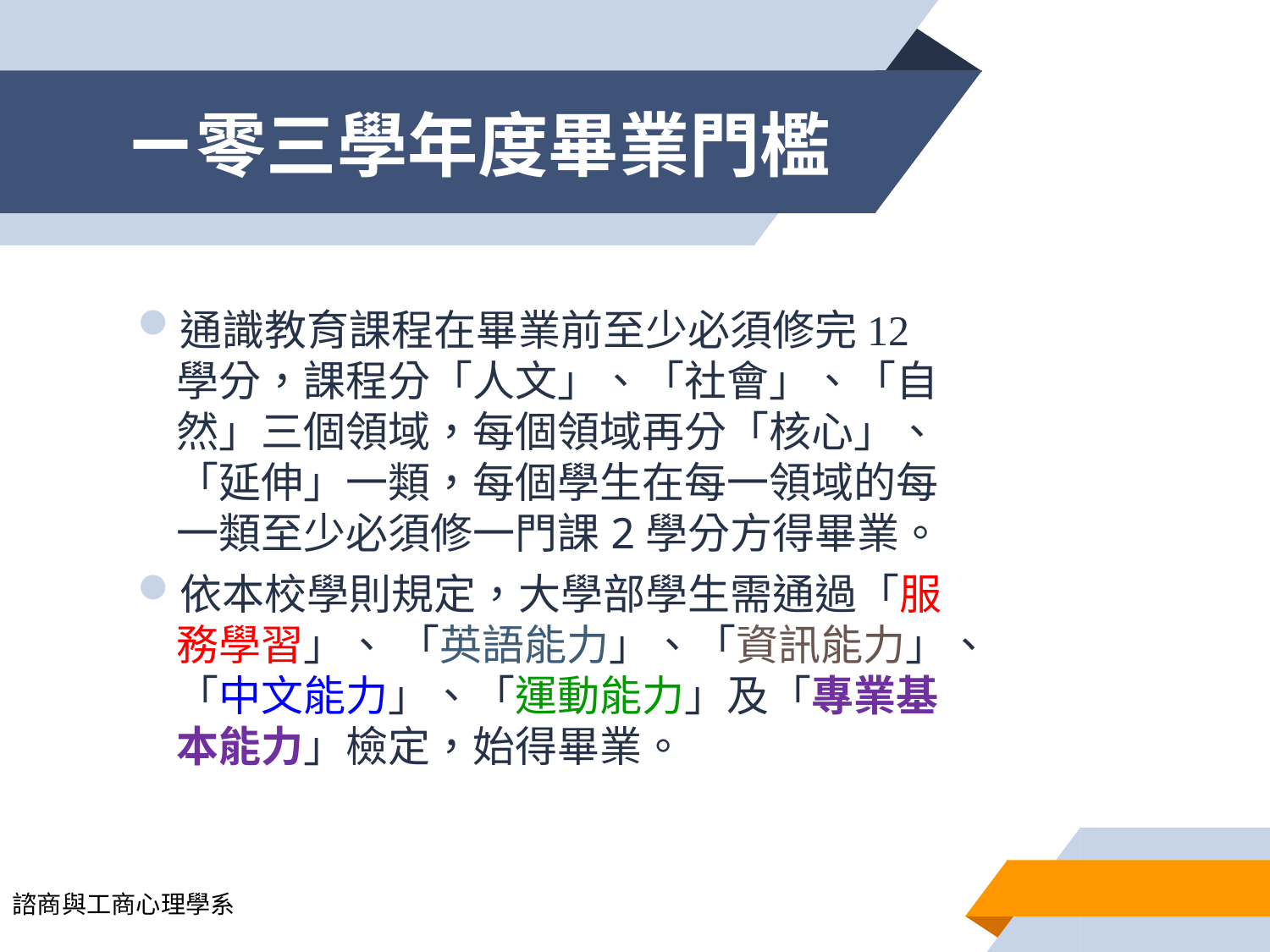

# ㄧ零三學年度畢業門檻
通識教育課程在畢業前至少必須修完12學分，課程分「人文」、「社會」、「自然」三個領域，每個領域再分「核心」、「延伸」一類，每個學生在每一領域的每一類至少必須修一門課2學分方得畢業。
依本校學則規定，大學部學生需通過「服務學習」、 「英語能力」、「資訊能力」、「中文能力」、「運動能力」及「專業基本能力」檢定，始得畢業。
諮商與工商心理學系